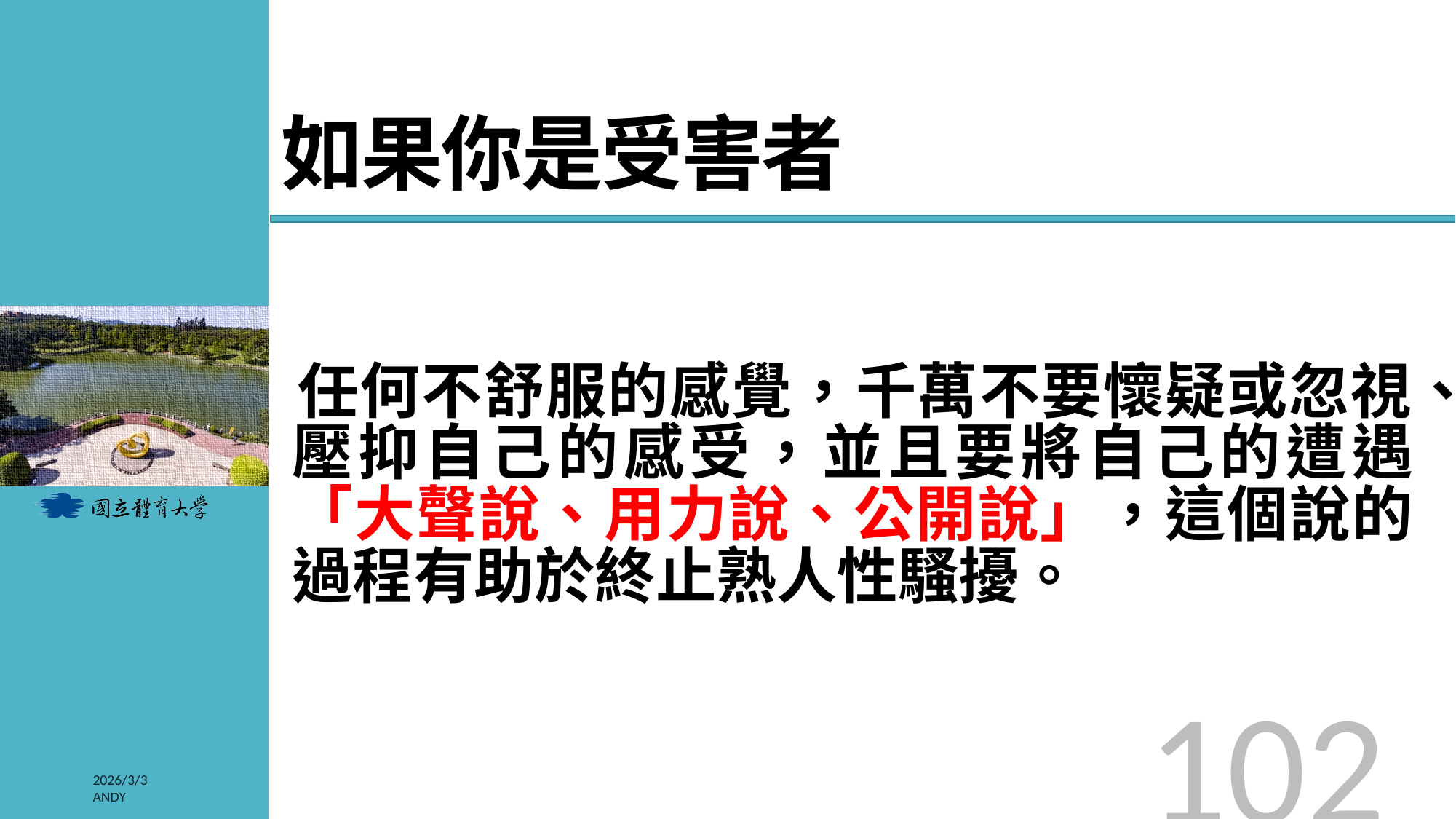

# 如果你是受害者
任何不舒服的感覺，千萬不要懷疑或忽視、壓抑自己的感受，並且要將自己的遭遇「大聲說、用力說、公開說」，這個說的過程有助於終止熟人性騷擾。
102
2026/3/3
Andy